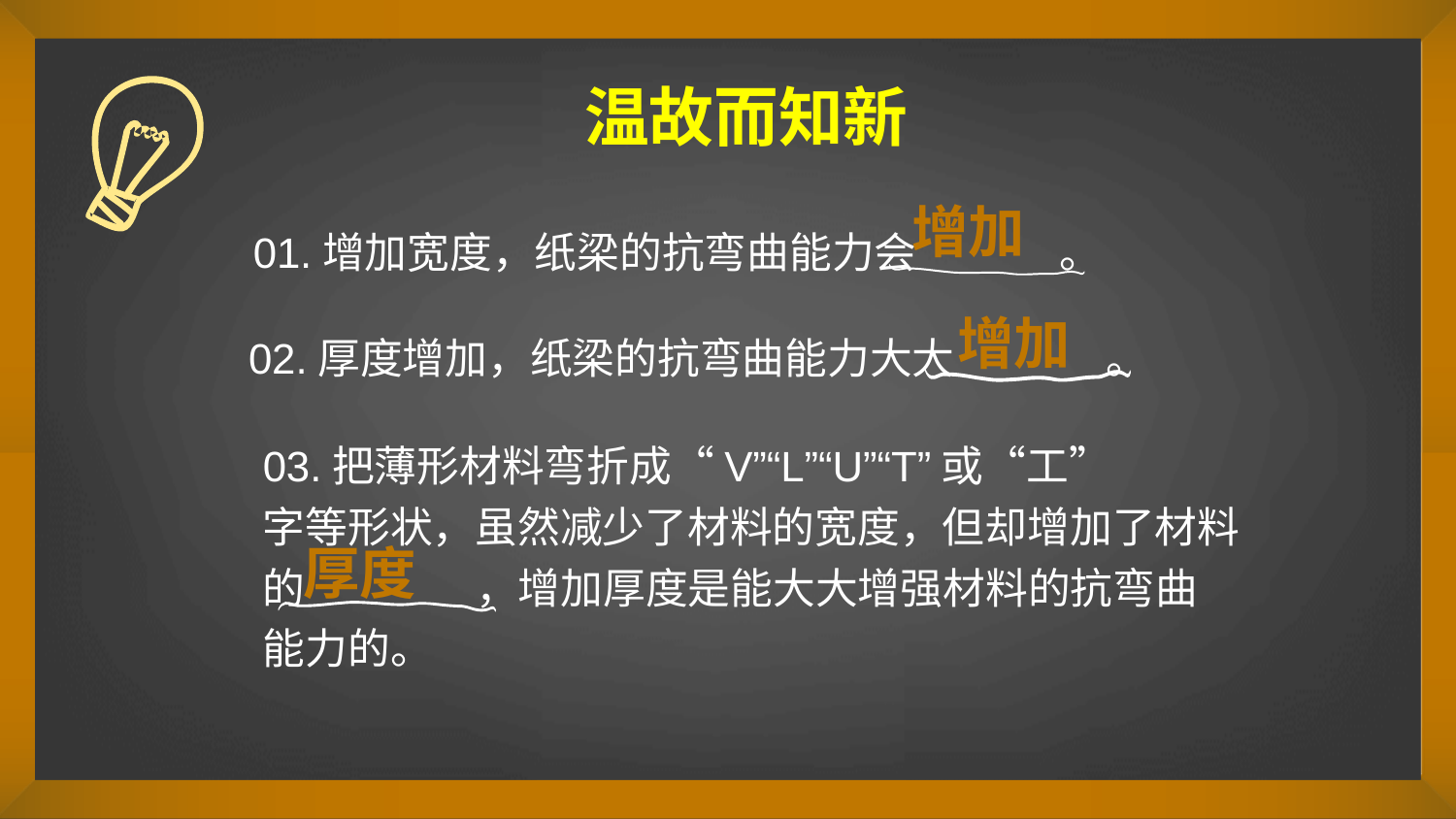

温故而知新
增加
01.增加宽度，纸梁的抗弯曲能力会               。

增加
02.厚度增加，纸梁的抗弯曲能力大大                。

03.把薄形材料弯折成“V”“L”“U”“T”或“工”
字等形状，虽然减少了材料的宽度，但却增加了材料
的                  ，增加厚度是能大大增强材料的抗弯曲
能力的。

厚度